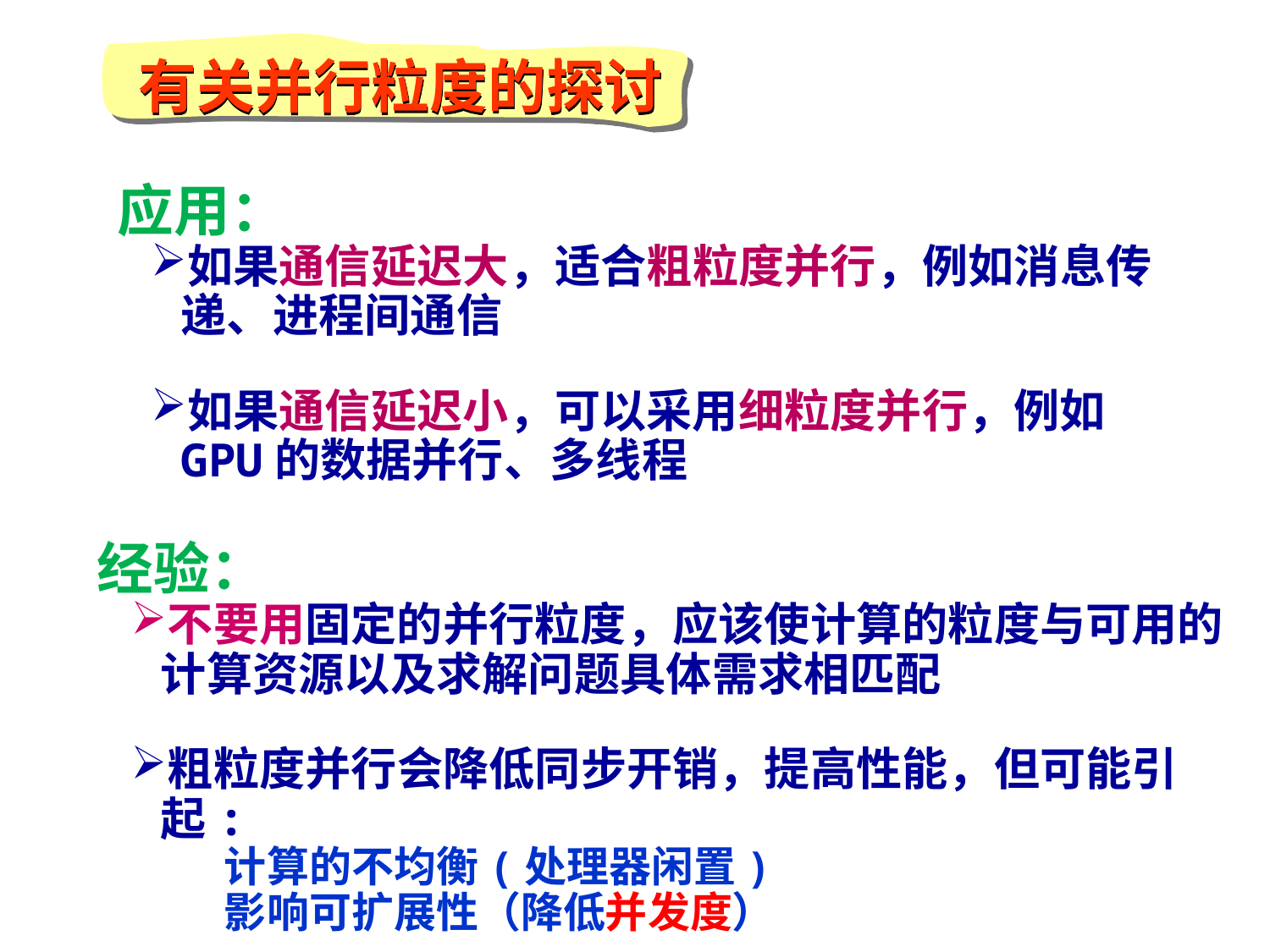

有关并行粒度的探讨
应用：
如果通信延迟大，适合粗粒度并行，例如消息传递、进程间通信

如果通信延迟小，可以采用细粒度并行，例如GPU的数据并行、多线程
经验：
不要用固定的并行粒度，应该使计算的粒度与可用的计算资源以及求解问题具体需求相匹配

粗粒度并行会降低同步开销，提高性能，但可能引起:
计算的不均衡(处理器闲置)
影响可扩展性（降低并发度）